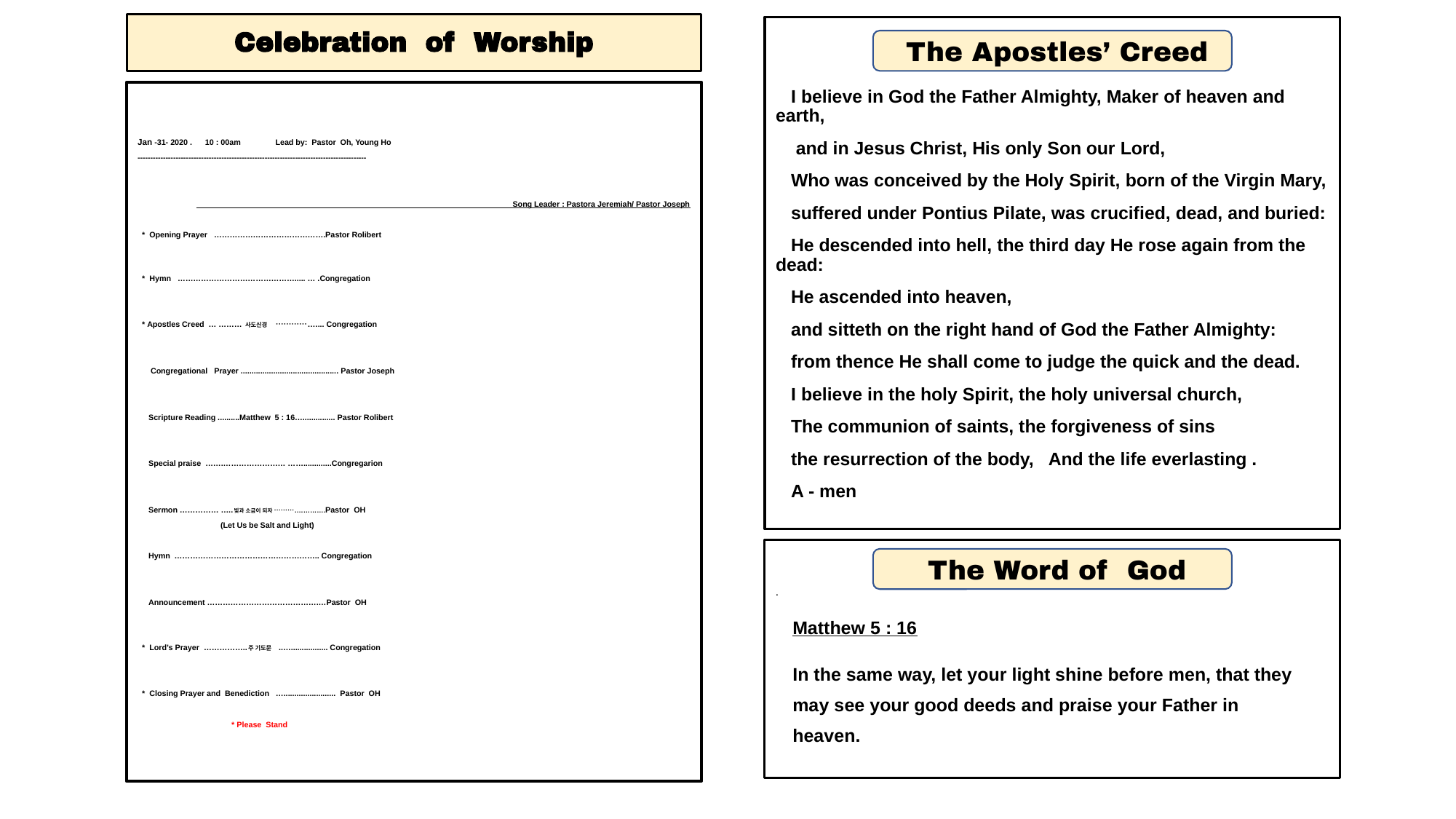

# Celebration  of  Worship

   I believe in God the Father Almighty, Maker of heaven and earth,
    and in Jesus Christ, His only Son our Lord,
   Who was conceived by the Holy Spirit, born of the Virgin Mary,
   suffered under Pontius Pilate, was crucified, dead, and buried:
   He descended into hell, the third day He rose again from the dead:
   He ascended into heaven,
   and sitteth on the right hand of God the Father Almighty:
   from thence He shall come to judge the quick and the dead.
   I believe in the holy Spirit, the holy universal church,
   The communion of saints, the forgiveness of sins
   the resurrection of the body,   And the life everlasting .
   A - men

 The Apostles’ Creed

Jan -31- 2020 .      10 : 00am                Lead by:  Pastor  Oh, Young Ho
------------------------------------------------------------------------------------------

                                                                                                                                                 Song Leader : Pastora Jeremiah/ Pastor Joseph

  *  Opening Prayer   …………………………………….Pastor Rolibert

  *  Hymn   ………………………………………..... … .Congregation

  * Apostles Creed  … ……… 사도신경    ………….…... Congregation

      Congregational   Prayer ............................................. Pastor Joseph

     Scripture Reading ..........Matthew  5 : 16…............... Pastor Rolibert

     Special praise  …….…………………… …….............Congregarion

     Sermon …………… …..빛과 소금이 되자 ……….………….Pastor  OH
                                      (Let Us be Salt and Light)

     Hymn  ……………………………………………….. Congregation

     Announcement …………………………………….…Pastor  OH

  *  Lord’s Prayer  ……………..주 기도문    ..…................. Congregation

  *  Closing Prayer and  Benediction   …........................  Pastor  OH

                                           * Please  Stand

.

 The Word of  God
Matthew 5 : 16
| In the same way, let your light shine before men, that they may see your good deeds and praise your Father in heaven. |
| --- |